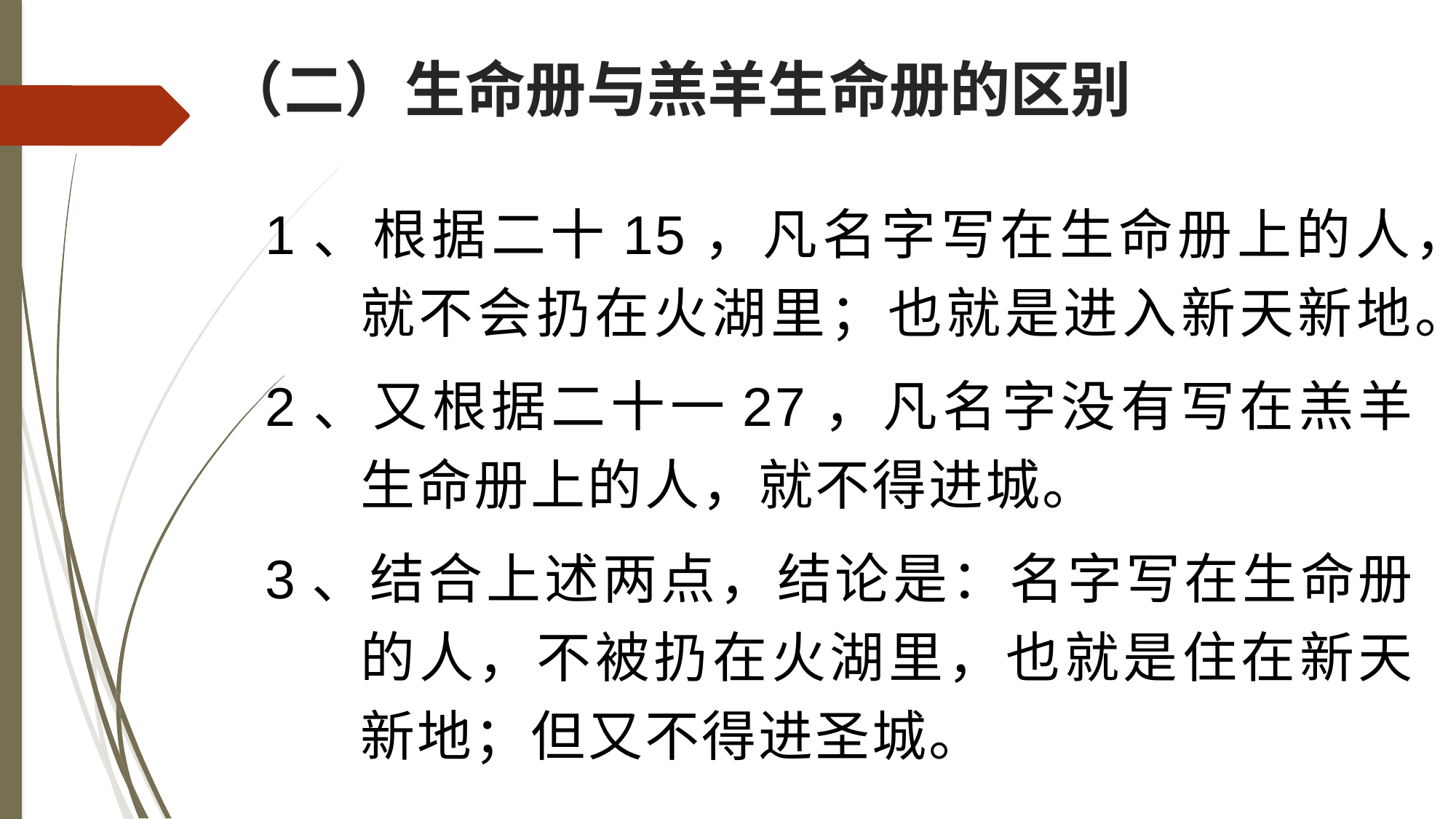

# （二）生命册与羔羊生命册的区别
1、根据二十15，凡名字写在生命册上的人，就不会扔在火湖里；也就是进入新天新地。
2、又根据二十一27，凡名字没有写在羔羊生命册上的人，就不得进城。
3、结合上述两点，结论是：名字写在生命册的人，不被扔在火湖里，也就是住在新天新地；但又不得进圣城。